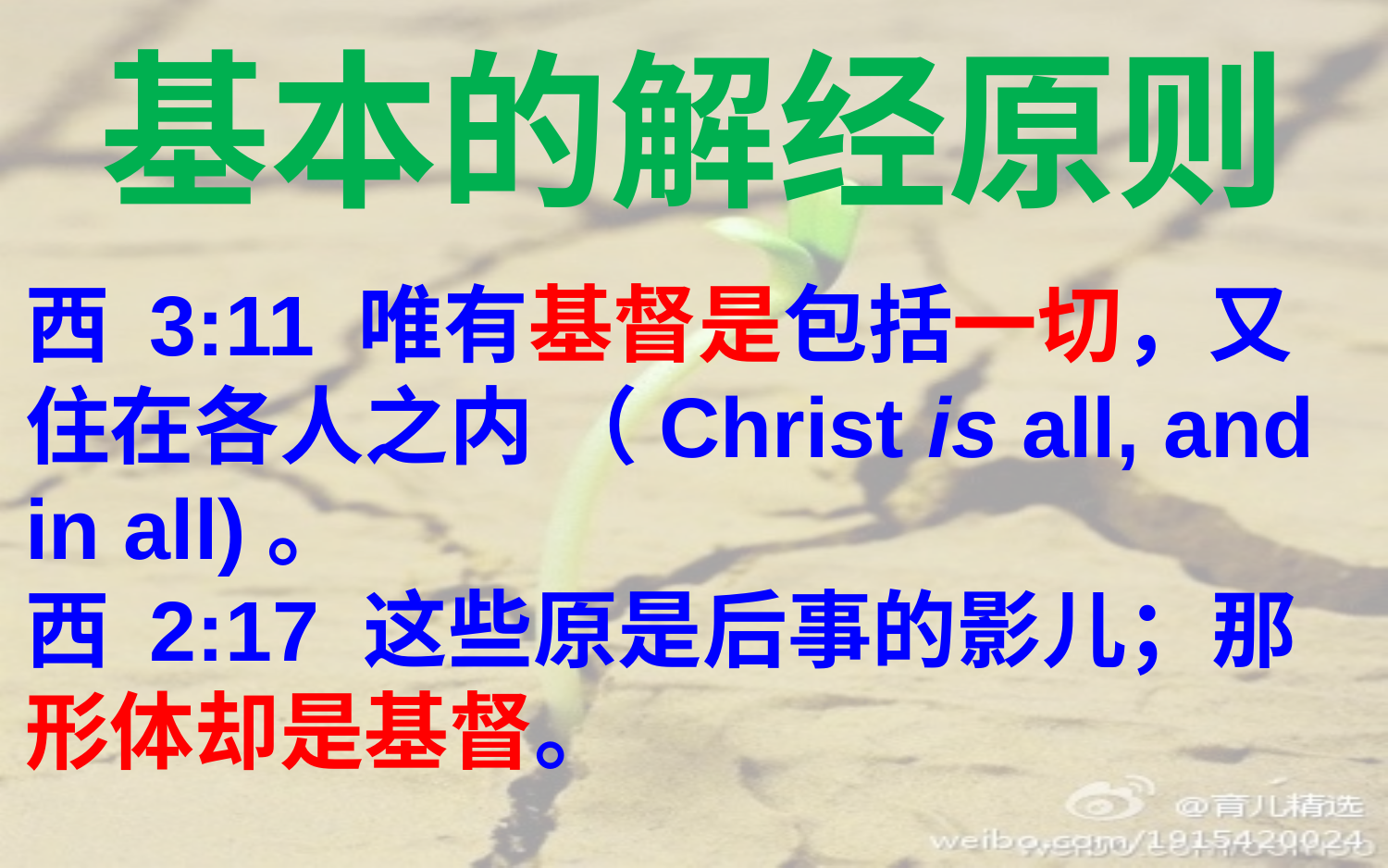

基本的解经原则
西 3:11 唯有基督是包括一切，又住在各人之内 （Christ is all, and in all)。
西 2:17 这些原是后事的影儿；那形体却是基督。